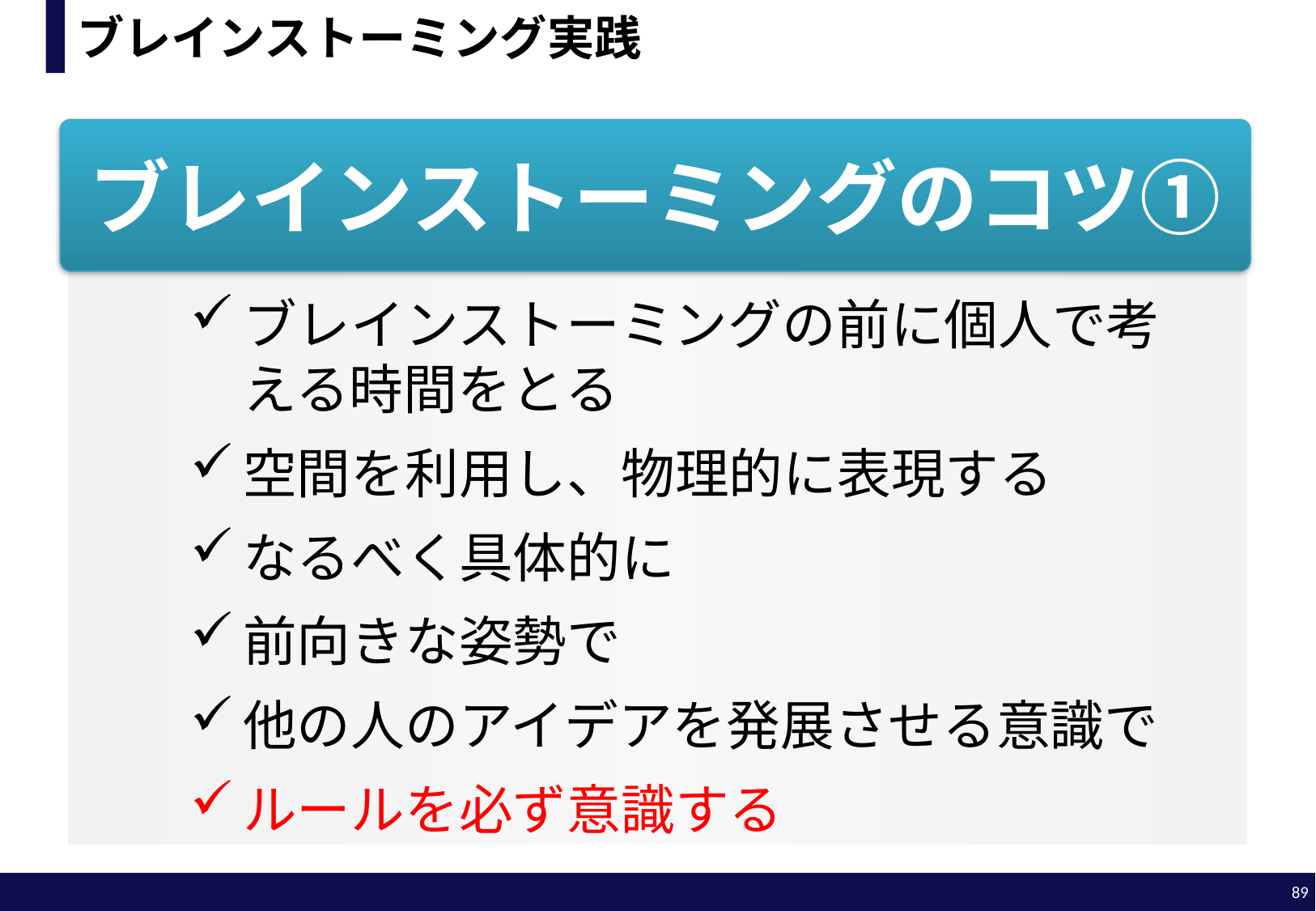

# ブレインストーミング実践
ブレインストーミングのコツ①

ブレインストーミングの前に個人で考える時間をとる
空間を利用し、物理的に表現する
なるべく具体的に
前向きな姿勢で
他の人のアイデアを発展させる意識で
ルールを必ず意識する